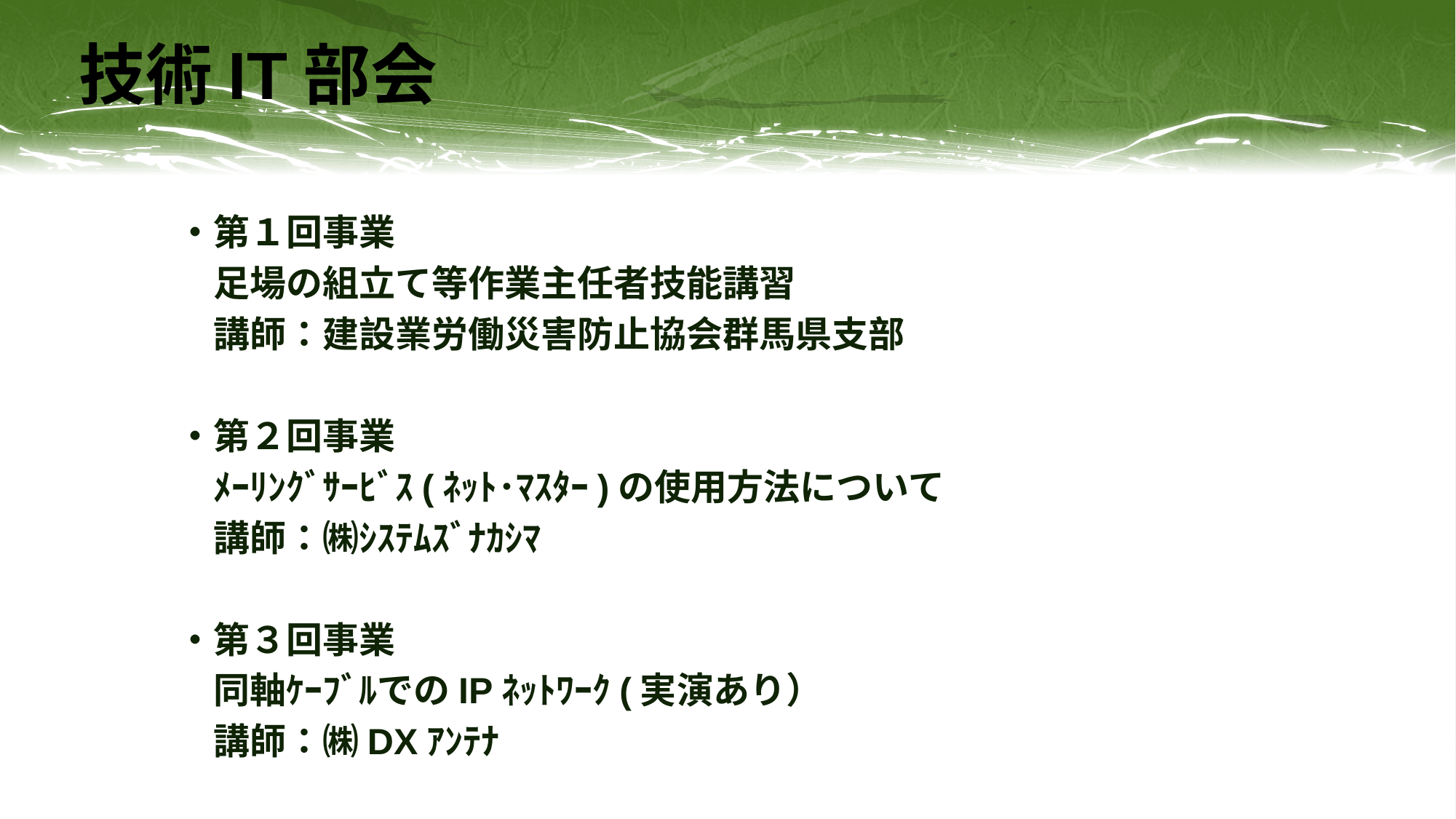

# 技術IT部会
　・第１回事業
　　足場の組立て等作業主任者技能講習
　　講師：建設業労働災害防止協会群馬県支部

　・第２回事業
　　ﾒｰﾘﾝｸﾞｻｰﾋﾞｽ(ﾈｯﾄ･ﾏｽﾀｰ)の使用方法について
　　講師：㈱ｼｽﾃﾑｽﾞﾅｶｼﾏ

　・第３回事業
　　同軸ｹｰﾌﾞﾙでのIPﾈｯﾄﾜｰｸ(実演あり）
　　講師：㈱DXｱﾝﾃﾅ